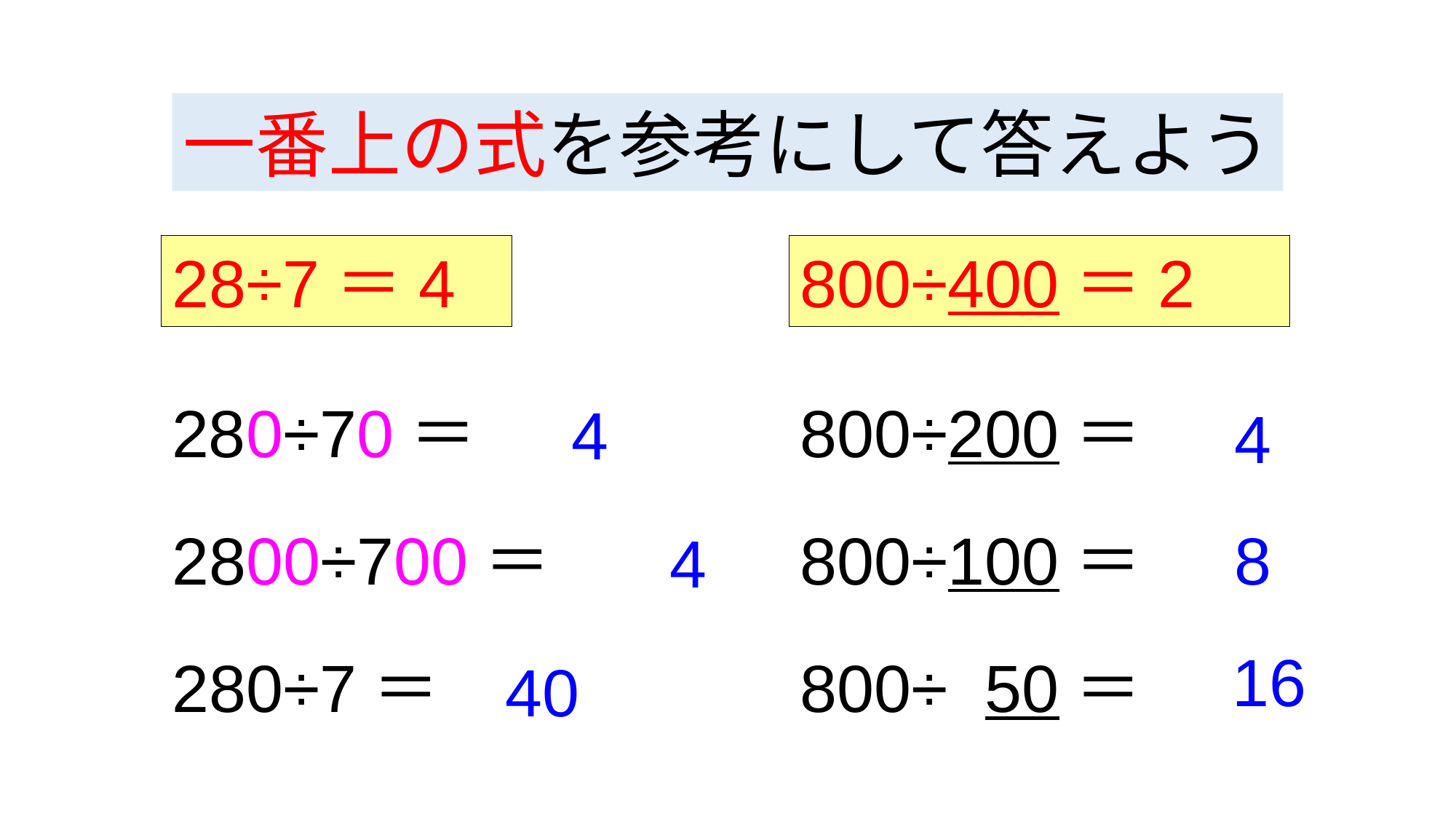

一番上の式を参考にして答えよう
28÷7＝4
800÷400＝2
280÷70＝
800÷200＝
4
4
2800÷700＝
800÷100＝
8
4
16
280÷7＝
800÷  50＝
40